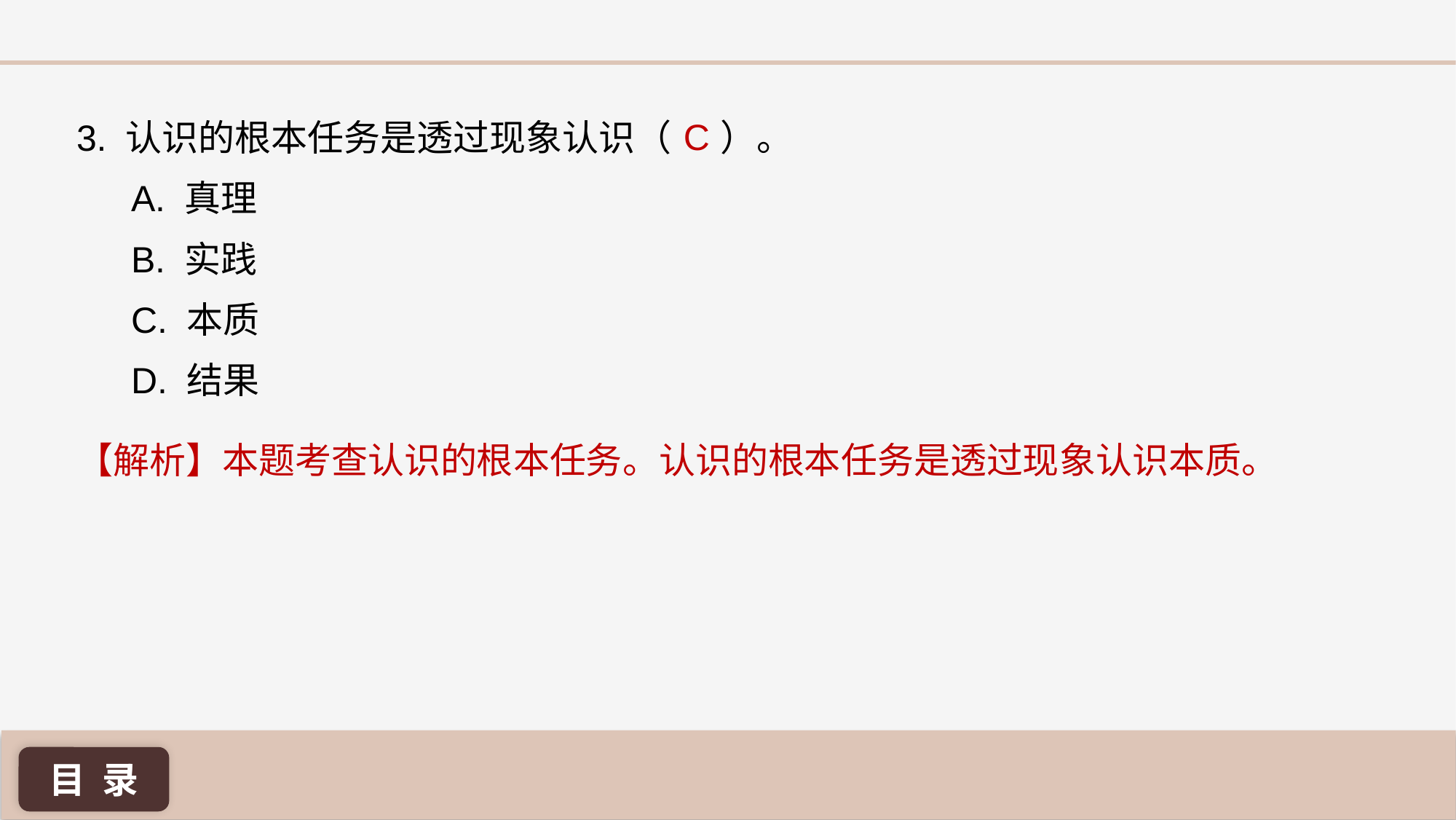

C
3. 认识的根本任务是透过现象认识（      ）。
A. 真理
B. 实践
C. 本质
D. 结果
【解析】本题考查认识的根本任务。认识的根本任务是透过现象认识本质。